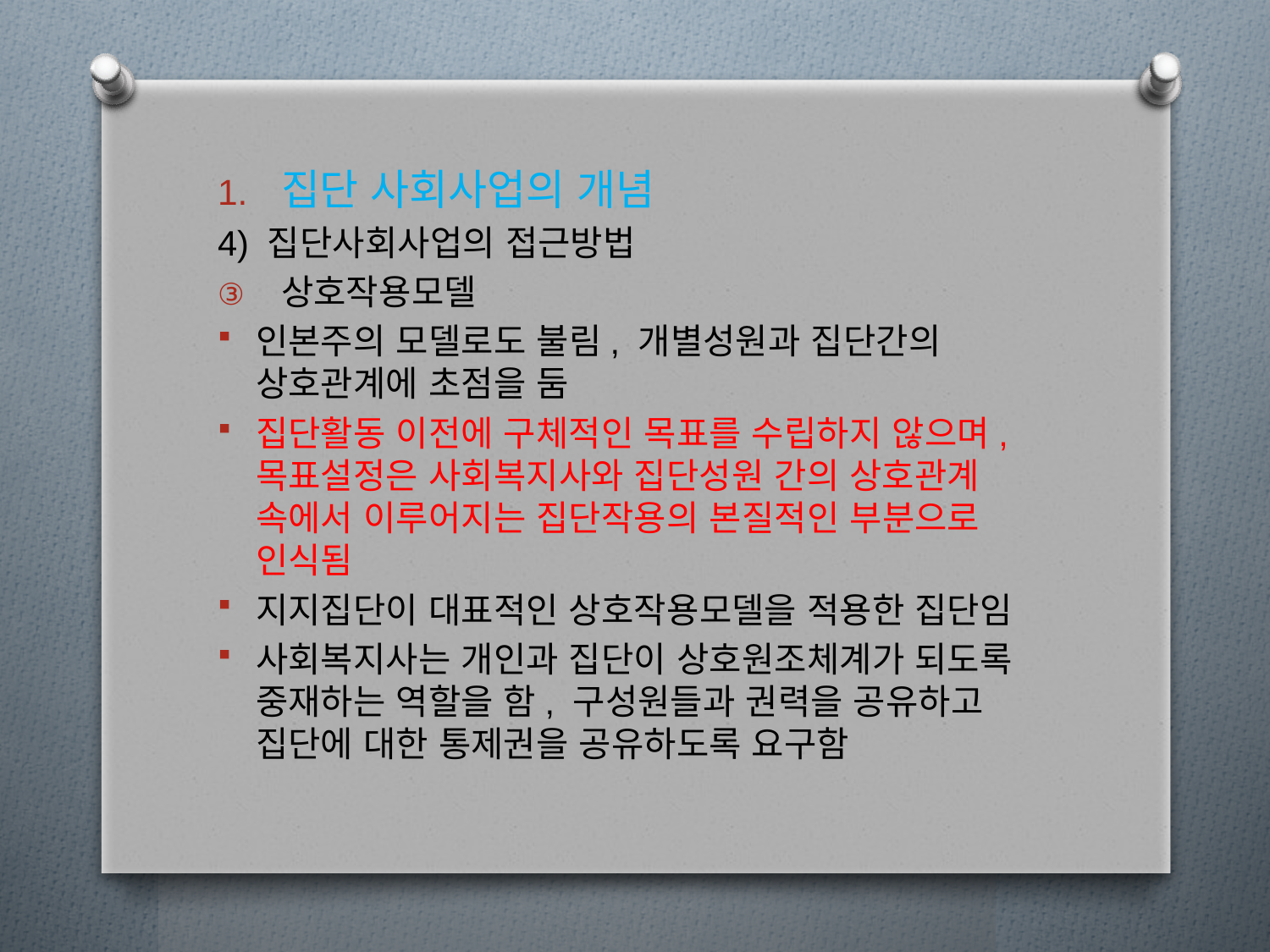

집단 사회사업의 개념
4) 집단사회사업의 접근방법
상호작용모델
인본주의 모델로도 불림, 개별성원과 집단간의 상호관계에 초점을 둠
집단활동 이전에 구체적인 목표를 수립하지 않으며, 목표설정은 사회복지사와 집단성원 간의 상호관계 속에서 이루어지는 집단작용의 본질적인 부분으로 인식됨
지지집단이 대표적인 상호작용모델을 적용한 집단임
사회복지사는 개인과 집단이 상호원조체계가 되도록 중재하는 역할을 함, 구성원들과 권력을 공유하고 집단에 대한 통제권을 공유하도록 요구함